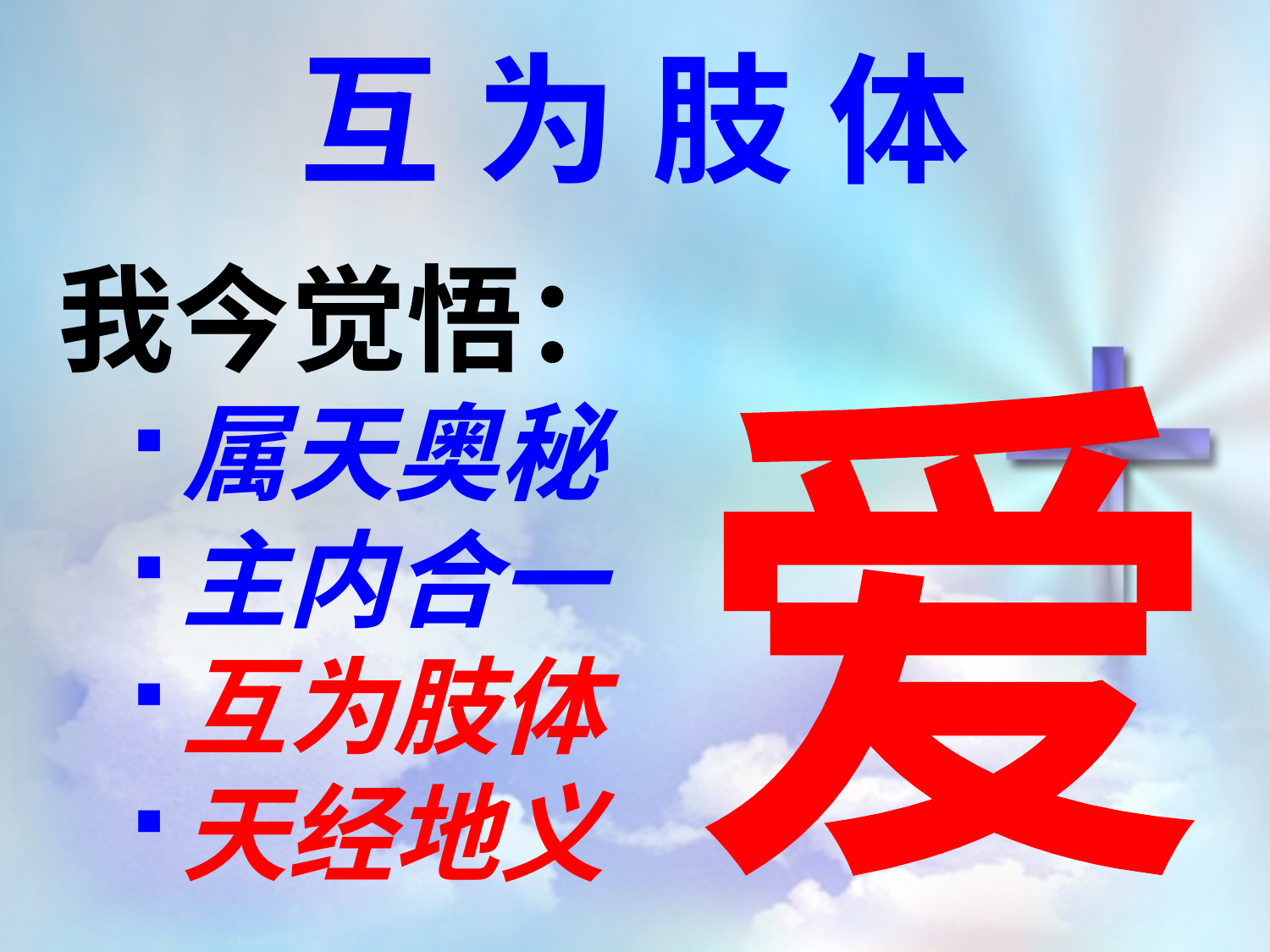

互为肢体
我今觉悟：
属天奥秘
主内合一
互为肢体
天经地义

爱